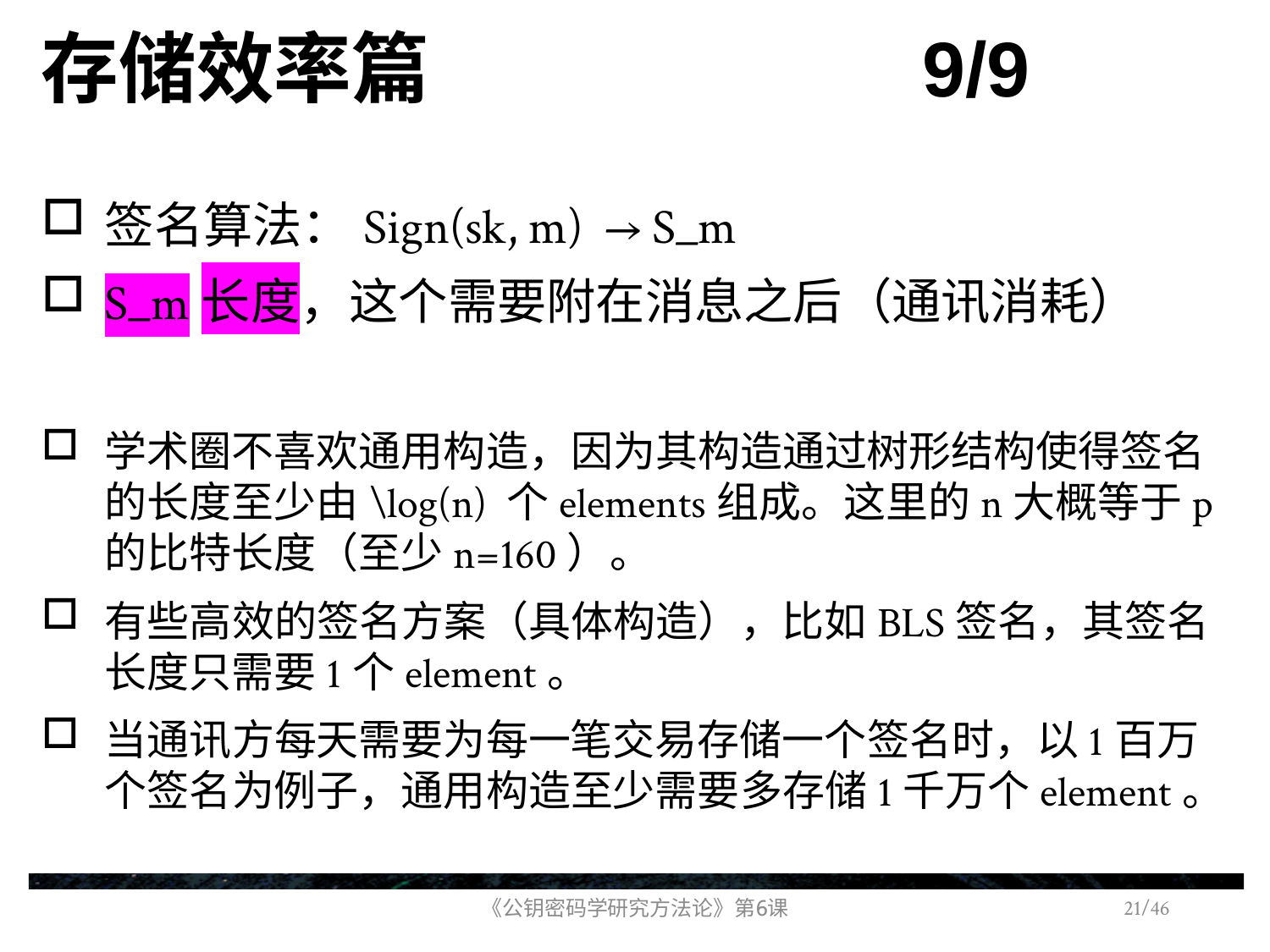

# 存储效率篇                           9/9
签名算法：Sign(sk, m)  → S_m
S_m长度，这个需要附在消息之后（通讯消耗）

学术圈不喜欢通用构造，因为其构造通过树形结构使得签名的长度至少由\log(n) 个elements组成。这里的n大概等于p的比特长度（至少n=160）。
有些高效的签名方案（具体构造），比如BLS签名，其签名长度只需要1个element。
当通讯方每天需要为每一笔交易存储一个签名时，以1百万个签名为例子，通用构造至少需要多存储1千万个element。
《公钥密码学研究方法论》第6课
21/46